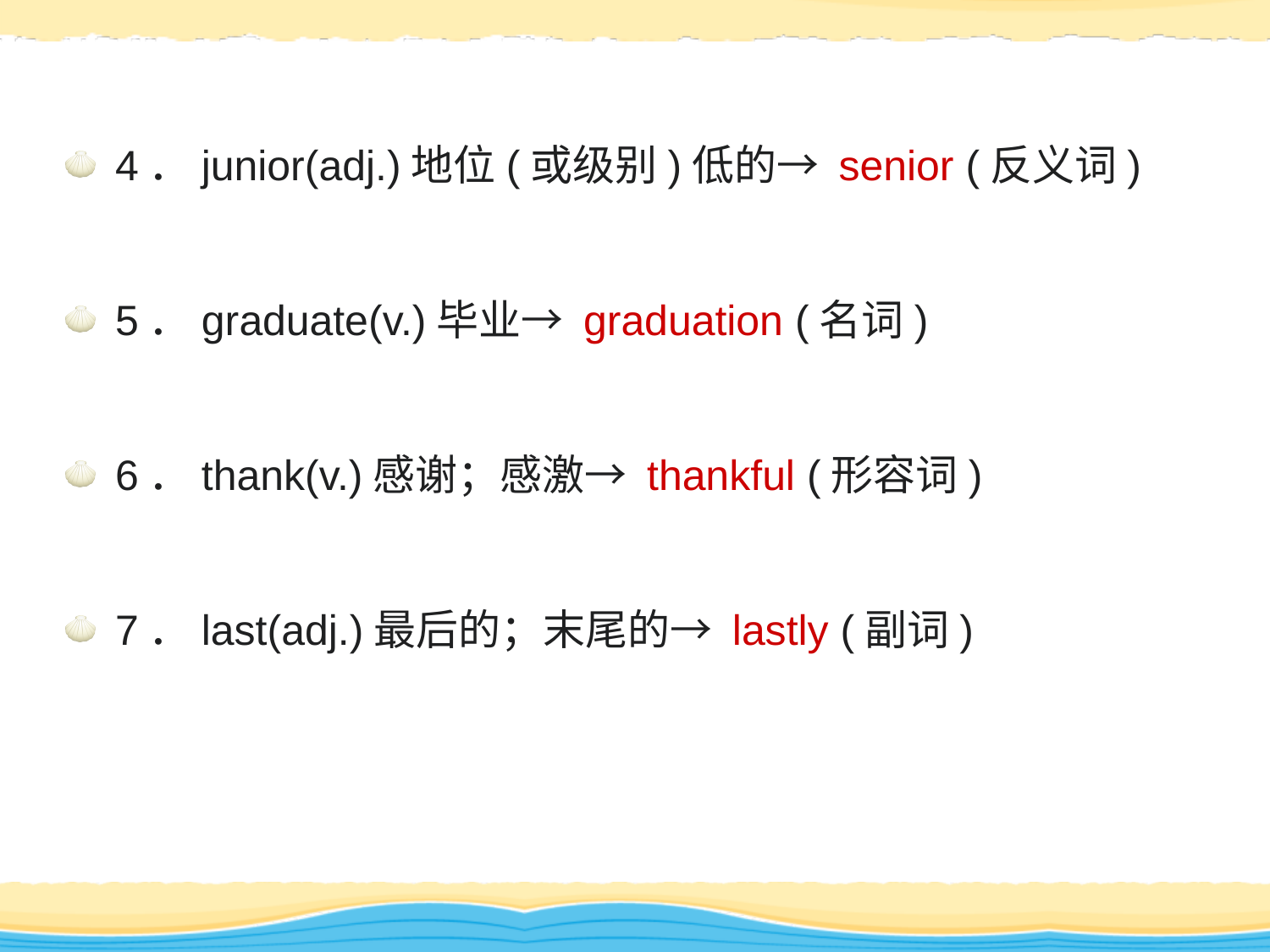

4．junior(adj.)地位(或级别)低的→ senior (反义词)

5．graduate(v.)毕业→ graduation (名词)

6．thank(v.)感谢；感激→ thankful (形容词)

7．last(adj.)最后的；末尾的→ lastly (副词)